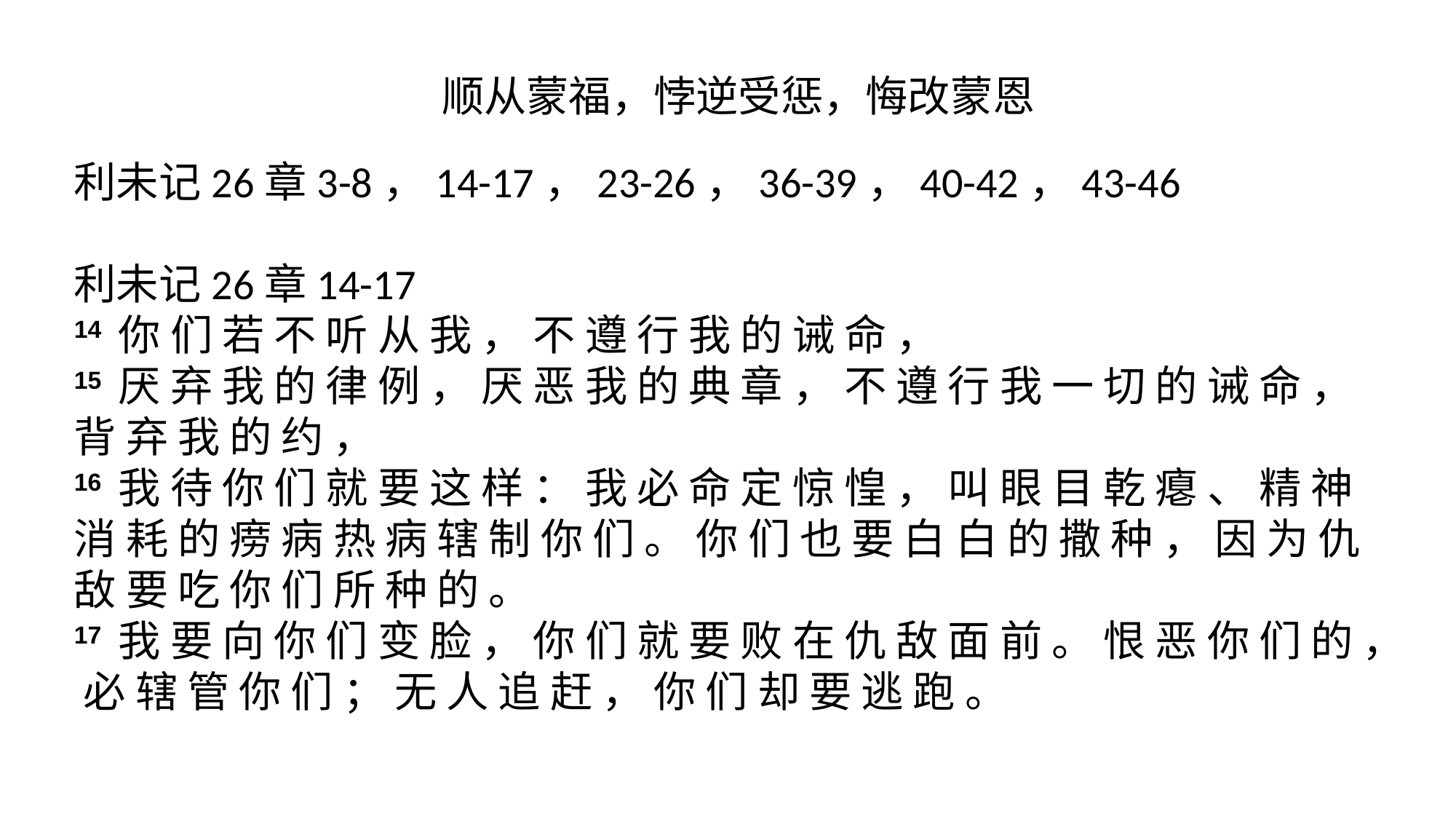

顺从蒙福，悖逆受惩，悔改蒙恩
利未记26章3-8，14-17，23-26，36-39，40-42，43-46

利未记26章14-17
14 你 们 若 不 听 从 我 ， 不 遵 行 我 的 诫 命 ，
15 厌 弃 我 的 律 例 ， 厌 恶 我 的 典 章 ， 不 遵 行 我 一 切 的 诫 命 ， 背 弃 我 的 约 ，
16 我 待 你 们 就 要 这 样 ： 我 必 命 定 惊 惶 ， 叫 眼 目 乾 瘪 、 精 神 消 耗 的 痨 病 热 病 辖 制 你 们 。 你 们 也 要 白 白 的 撒 种 ， 因 为 仇 敌 要 吃 你 们 所 种 的 。
17 我 要 向 你 们 变 脸 ， 你 们 就 要 败 在 仇 敌 面 前 。 恨 恶 你 们 的 ， 必 辖 管 你 们 ； 无 人 追 赶 ， 你 们 却 要 逃 跑 。